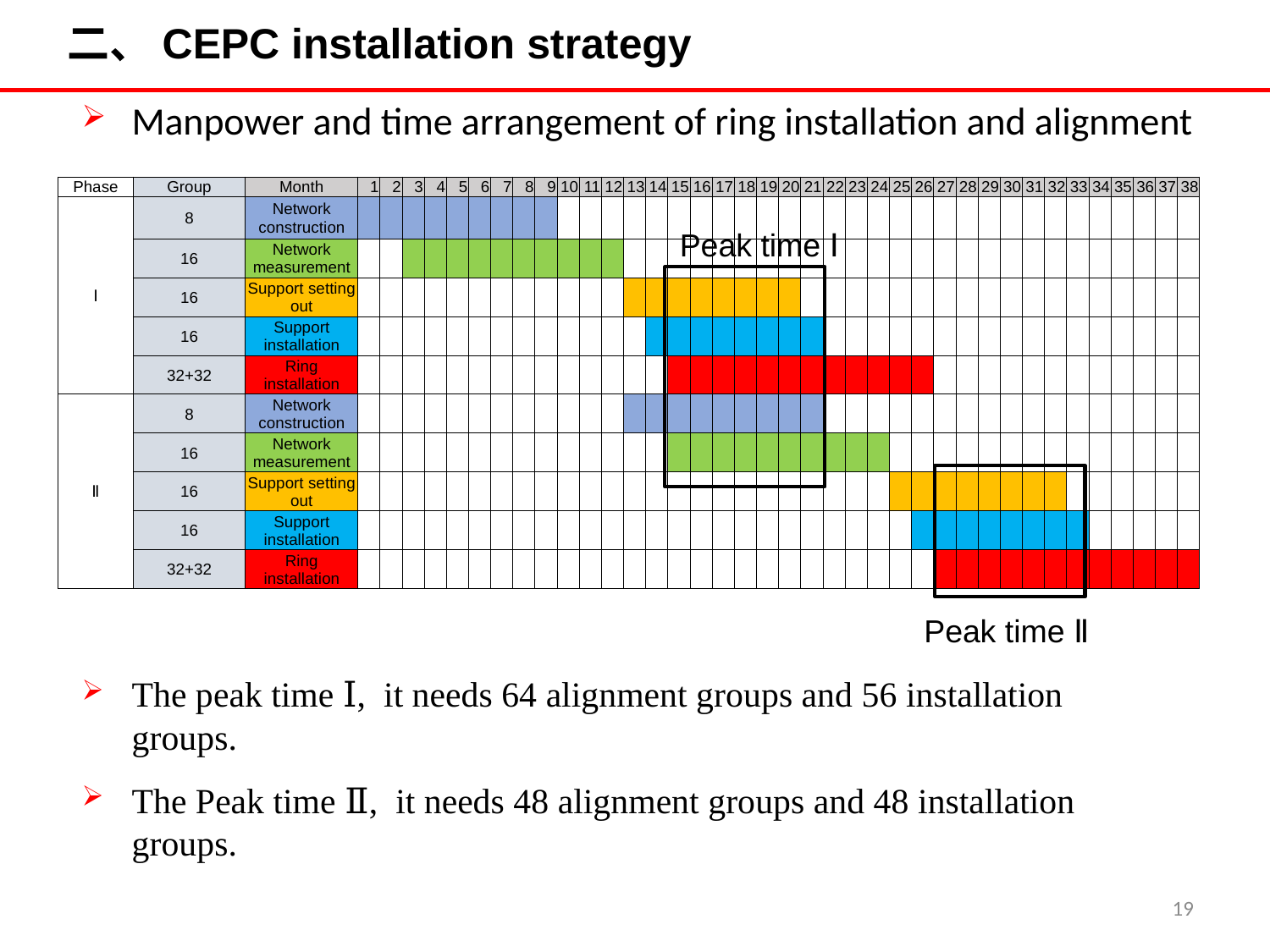

二、CEPC installation strategy
Manpower and time arrangement of ring installation and alignment
| Phase | Group | Month | 1 | 2 | 3 | 4 | 5 | 6 | 7 | 8 | 9 | 10 | 11 | 12 | 13 | 14 | 15 | 16 | 17 | 18 | 19 | 20 | 21 | 22 | 23 | 24 | 25 | 26 | 27 | 28 | 29 | 30 | 31 | 32 | 33 | 34 | 35 | 36 | 37 | 38 |
| --- | --- | --- | --- | --- | --- | --- | --- | --- | --- | --- | --- | --- | --- | --- | --- | --- | --- | --- | --- | --- | --- | --- | --- | --- | --- | --- | --- | --- | --- | --- | --- | --- | --- | --- | --- | --- | --- | --- | --- | --- |
| Ⅰ | 8 | Network construction |  |  |  |  |  |  |  |  |  |  |  |  |  |  |  |  |  |  |  |  |  |  |  |  |  |  |  |  |  |  |  |  |  |  |  |  |  |  |
|  | 16 | Network measurement |  |  |  |  |  |  |  |  |  |  |  |  |  |  |  |  |  |  |  |  |  |  |  |  |  |  |  |  |  |  |  |  |  |  |  |  |  |  |
|  | 16 | Support setting out |  |  |  |  |  |  |  |  |  |  |  |  |  |  |  |  |  |  |  |  |  |  |  |  |  |  |  |  |  |  |  |  |  |  |  |  |  |  |
|  | 16 | Support installation |  |  |  |  |  |  |  |  |  |  |  |  |  |  |  |  |  |  |  |  |  |  |  |  |  |  |  |  |  |  |  |  |  |  |  |  |  |  |
|  | 32+32 | Ring installation |  |  |  |  |  |  |  |  |  |  |  |  |  |  |  |  |  |  |  |  |  |  |  |  |  |  |  |  |  |  |  |  |  |  |  |  |  |  |
| Ⅱ | 8 | Network construction |  |  |  |  |  |  |  |  |  |  |  |  |  |  |  |  |  |  |  |  |  |  |  |  |  |  |  |  |  |  |  |  |  |  |  |  |  |  |
|  | 16 | Network measurement |  |  |  |  |  |  |  |  |  |  |  |  |  |  |  |  |  |  |  |  |  |  |  |  |  |  |  |  |  |  |  |  |  |  |  |  |  |  |
|  | 16 | Support setting out |  |  |  |  |  |  |  |  |  |  |  |  |  |  |  |  |  |  |  |  |  |  |  |  |  |  |  |  |  |  |  |  |  |  |  |  |  |  |
|  | 16 | Support installation |  |  |  |  |  |  |  |  |  |  |  |  |  |  |  |  |  |  |  |  |  |  |  |  |  |  |  |  |  |  |  |  |  |  |  |  |  |  |
|  | 32+32 | Ring installation |  |  |  |  |  |  |  |  |  |  |  |  |  |  |  |  |  |  |  |  |  |  |  |  |  |  |  |  |  |  |  |  |  |  |  |  |  |  |
Peak time Ⅰ

Peak time Ⅱ
The peak time Ⅰ,  it needs 64 alignment groups and 56 installation groups.
The Peak time Ⅱ,  it needs 48 alignment groups and 48 installation groups.

19